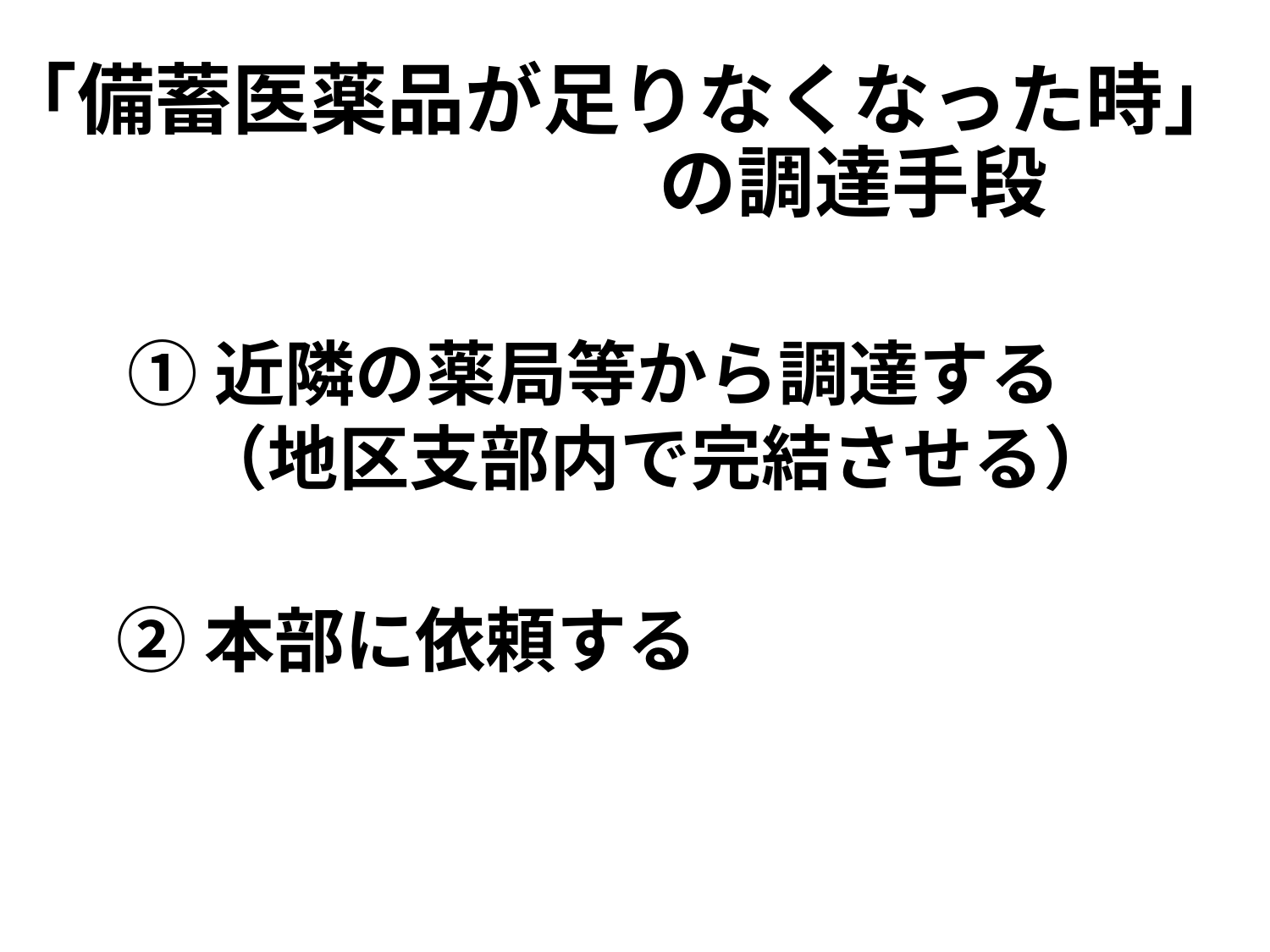

# 「備蓄医薬品が足りなくなった時」　　　　　　の調達手段
①近隣の薬局等から調達する
　（地区支部内で完結させる）
②本部に依頼する